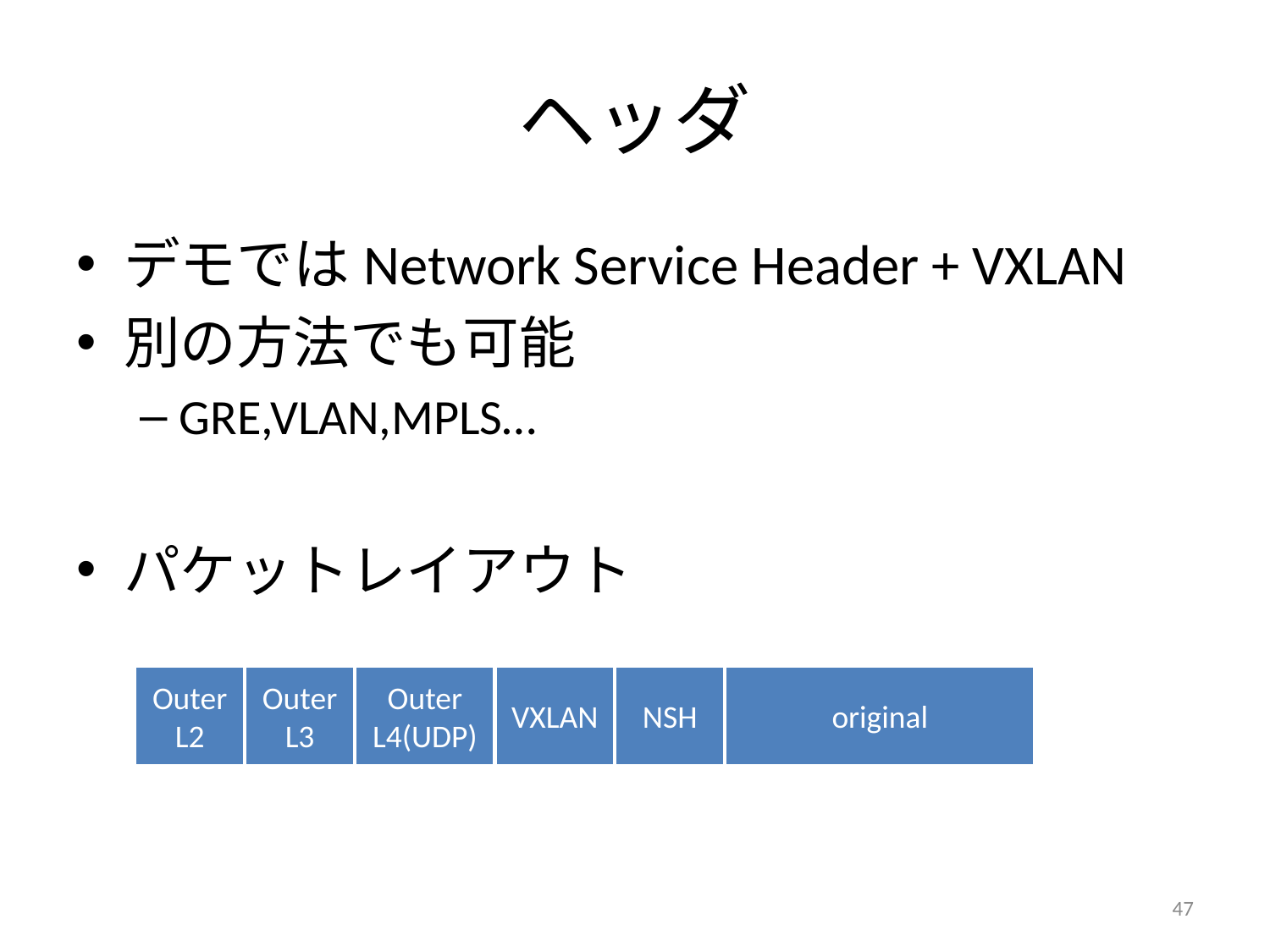

# ヘッダ
デモではNetwork Service Header + VXLAN
別の方法でも可能
GRE,VLAN,MPLS…

パケットレイアウト
Outer L2
Outer L3
Outer L4(UDP)
VXLAN
NSH
original
47